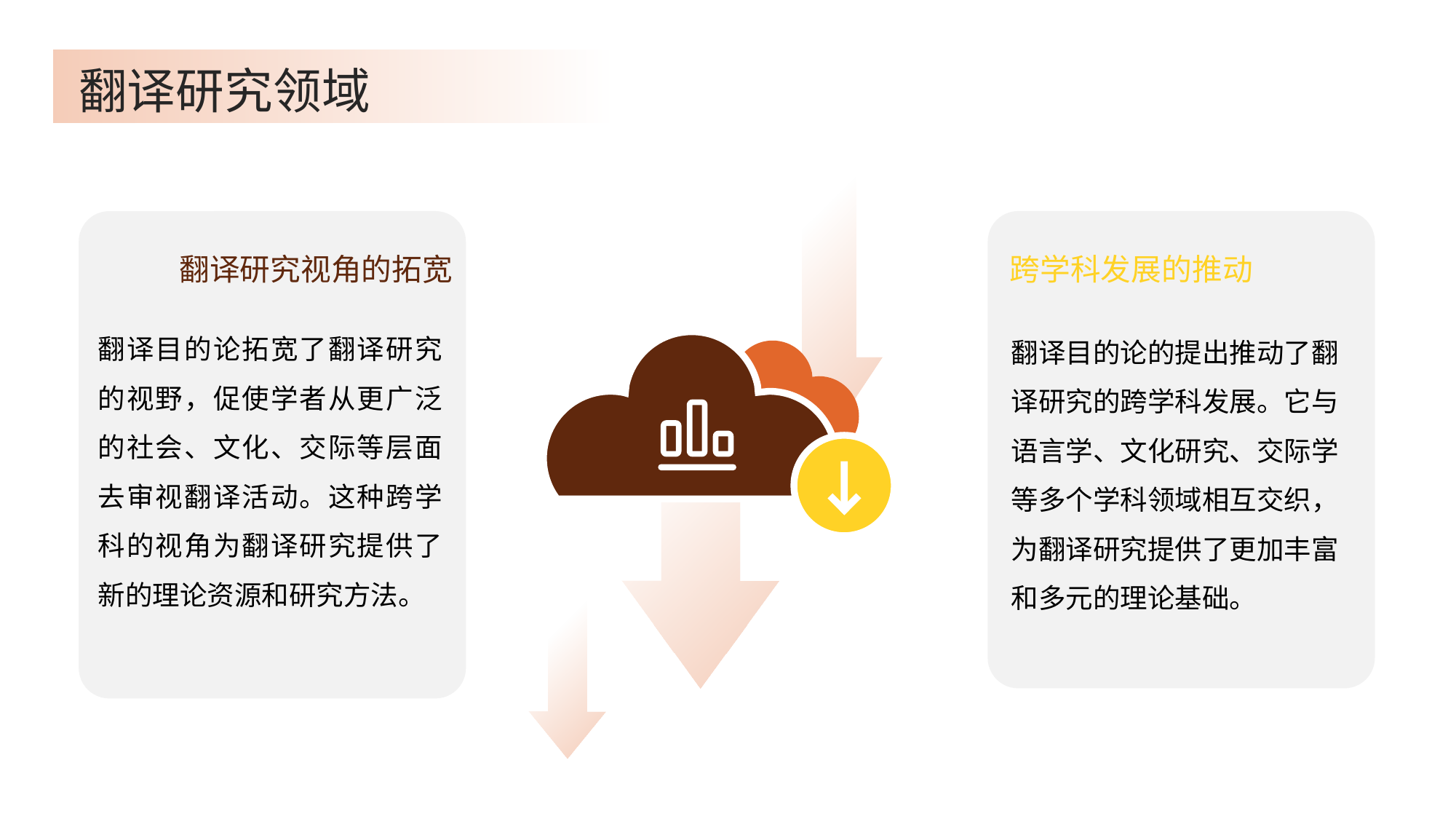

翻译研究领域

翻译研究视角的拓宽
跨学科发展的推动

翻译目的论拓宽了翻译研究的视野，促使学者从更广泛的社会、文化、交际等层面去审视翻译活动。这种跨学科的视角为翻译研究提供了新的理论资源和研究方法。
翻译目的论的提出推动了翻译研究的跨学科发展。它与语言学、文化研究、交际学等多个学科领域相互交织，为翻译研究提供了更加丰富和多元的理论基础。